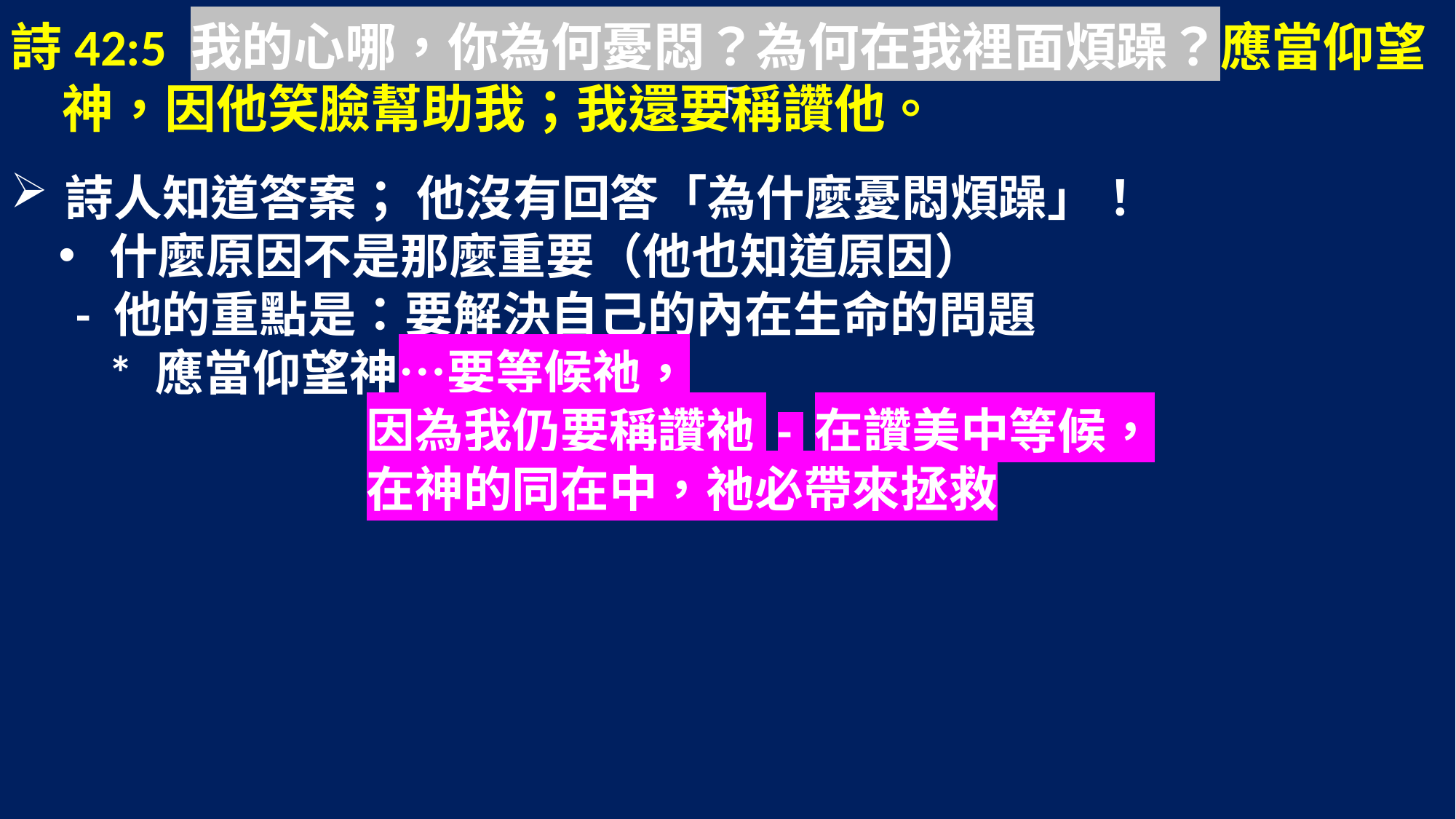

詩42:5 我的心哪，你為何憂悶？為何在我裡面煩躁？應當仰望　神，因他笑臉幫助我；我還要稱讚他。

詩人知道答案； 他沒有回答「為什麼憂悶煩躁」！
  什麼原因不是那麼重要（他也知道原因）
      - 他的重點是：要解決自己的內在生命的問題
         * 應當仰望神…要等候祂，
                               因為我仍要稱讚祂 - 在讚美中等候，
                               在神的同在中，祂必帶來拯救

# 下